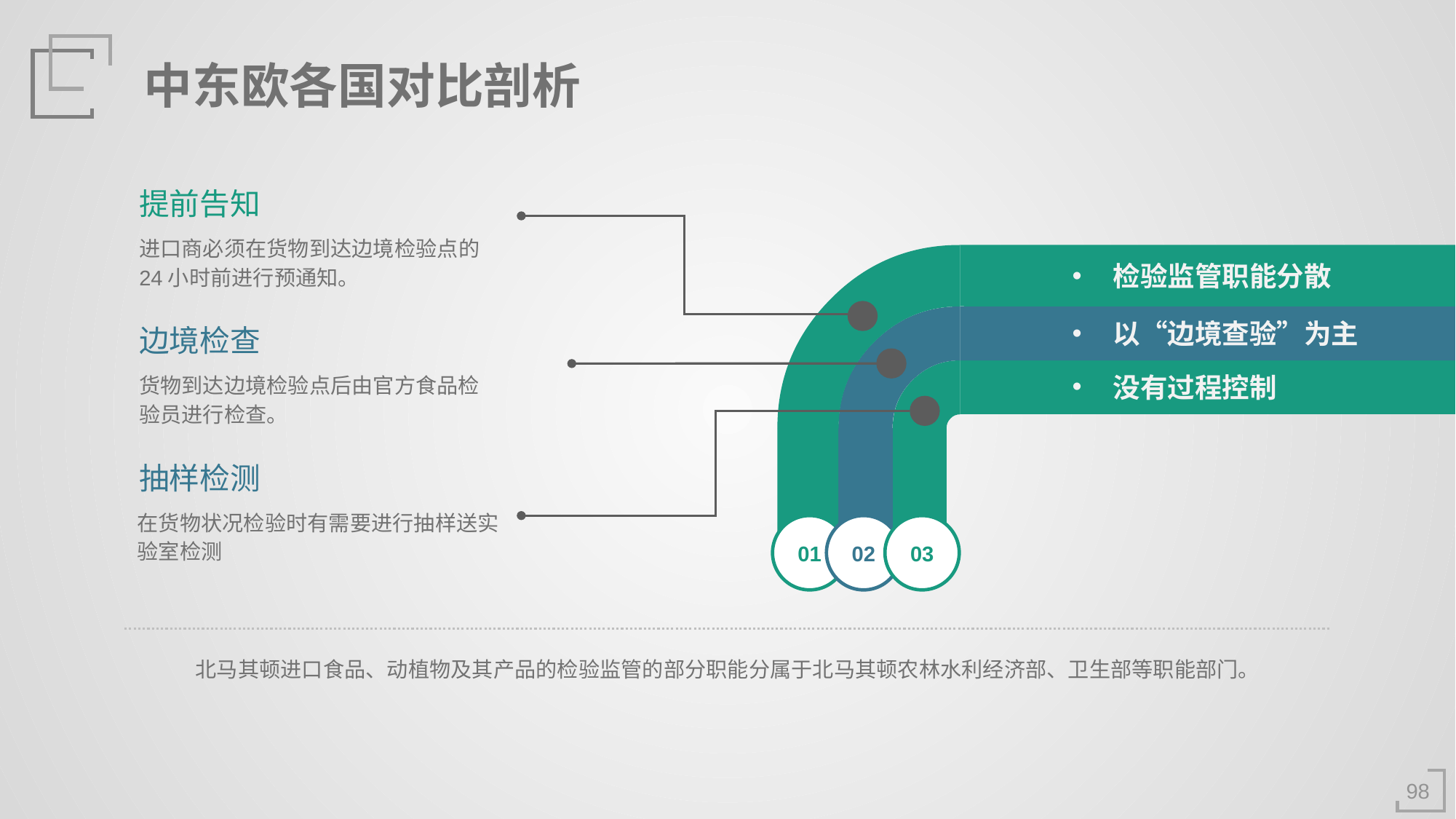

中东欧各国对比剖析
提前告知
进口商必须在货物到达边境检验点的24小时前进行预通知。

检验监管职能分散

以“边境查验”为主
边境检查

没有过程控制
货物到达边境检验点后由官方食品检验员进行检查。

抽样检测
在货物状况检验时有需要进行抽样送实验室检测
01
02
03
北马其顿进口食品、动植物及其产品的检验监管的部分职能分属于北马其顿农林水利经济部、卫生部等职能部门。